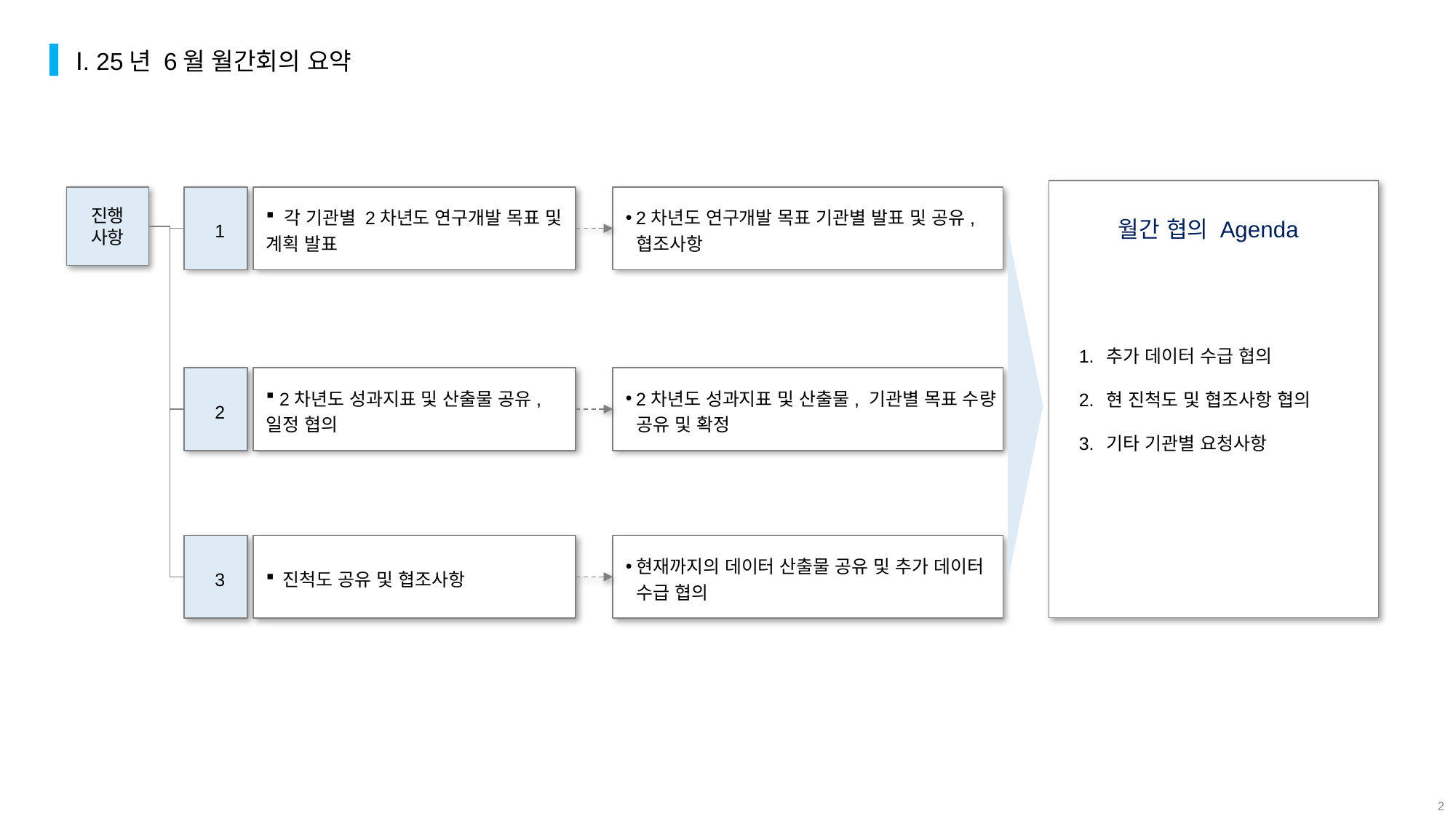

Ⅰ. 25년 6월 월간회의 요약

추가 데이터 수급 협의
현 진척도 및 협조사항 협의
기타 기관별 요청사항

진행
사항
1
 각 기관별 2차년도 연구개발 목표 및 계획 발표
2차년도 연구개발 목표 기관별 발표 및 공유, 협조사항
월간 협의 Agenda
2
 2차년도 성과지표 및 산출물 공유, 일정 협의
2차년도 성과지표 및 산출물, 기관별 목표 수량 공유 및 확정

3
 진척도 공유 및 협조사항
현재까지의 데이터 산출물 공유 및 추가 데이터 수급 협의
2